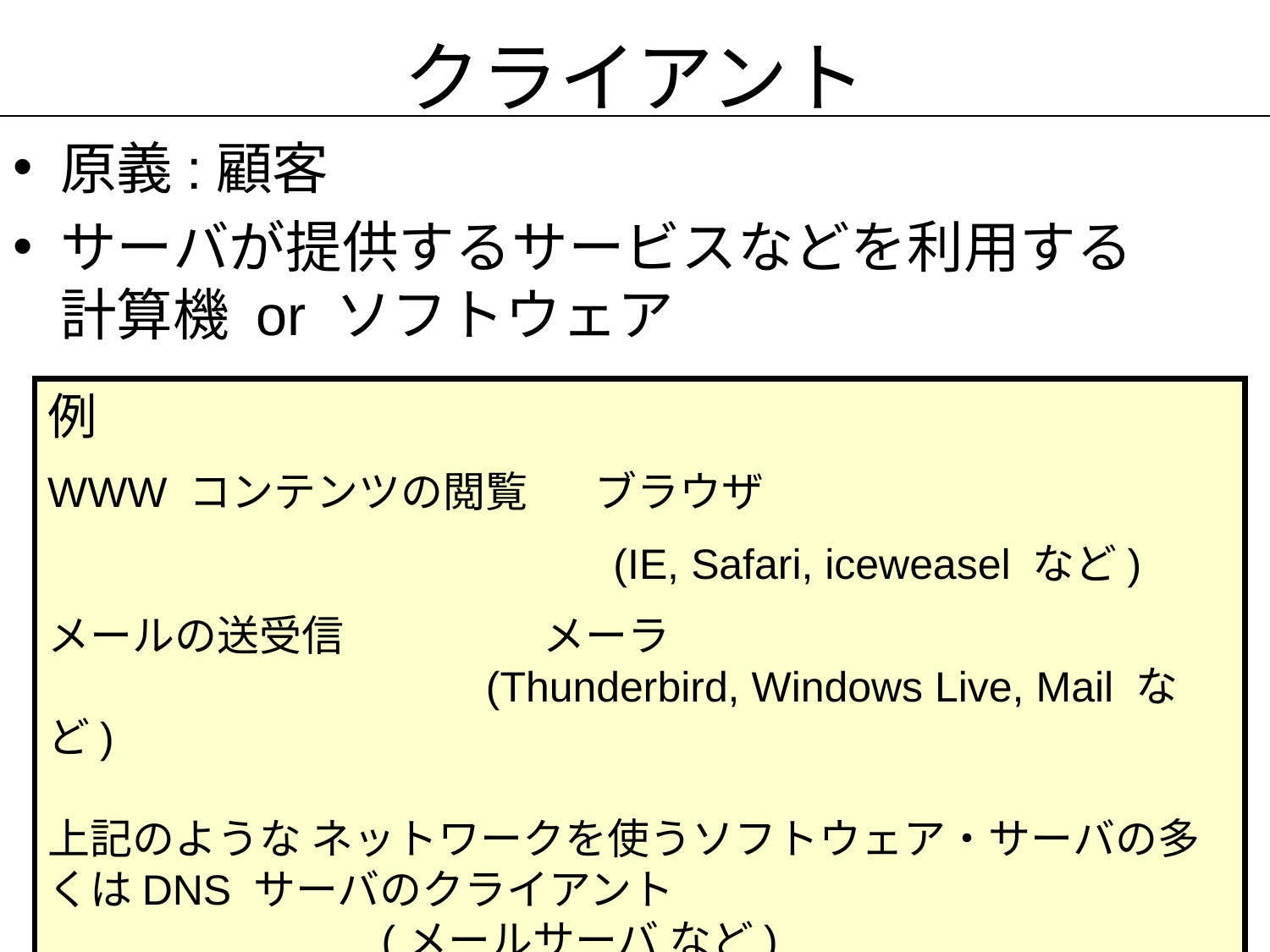

# クライアント
原義:顧客
サーバが提供するサービスなどを利用する
計算機 or ソフトウェア

例
WWW コンテンツの閲覧       ブラウザ
　　　　　　　　　　　　     (IE, Safari, iceweasel など)
メールの送受信                     メーラ
                                     (Thunderbird, Windows Live, Mail など)

上記のような ネットワークを使うソフトウェア・サーバの多くはDNS サーバのクライアント
                                  (メールサーバ など)